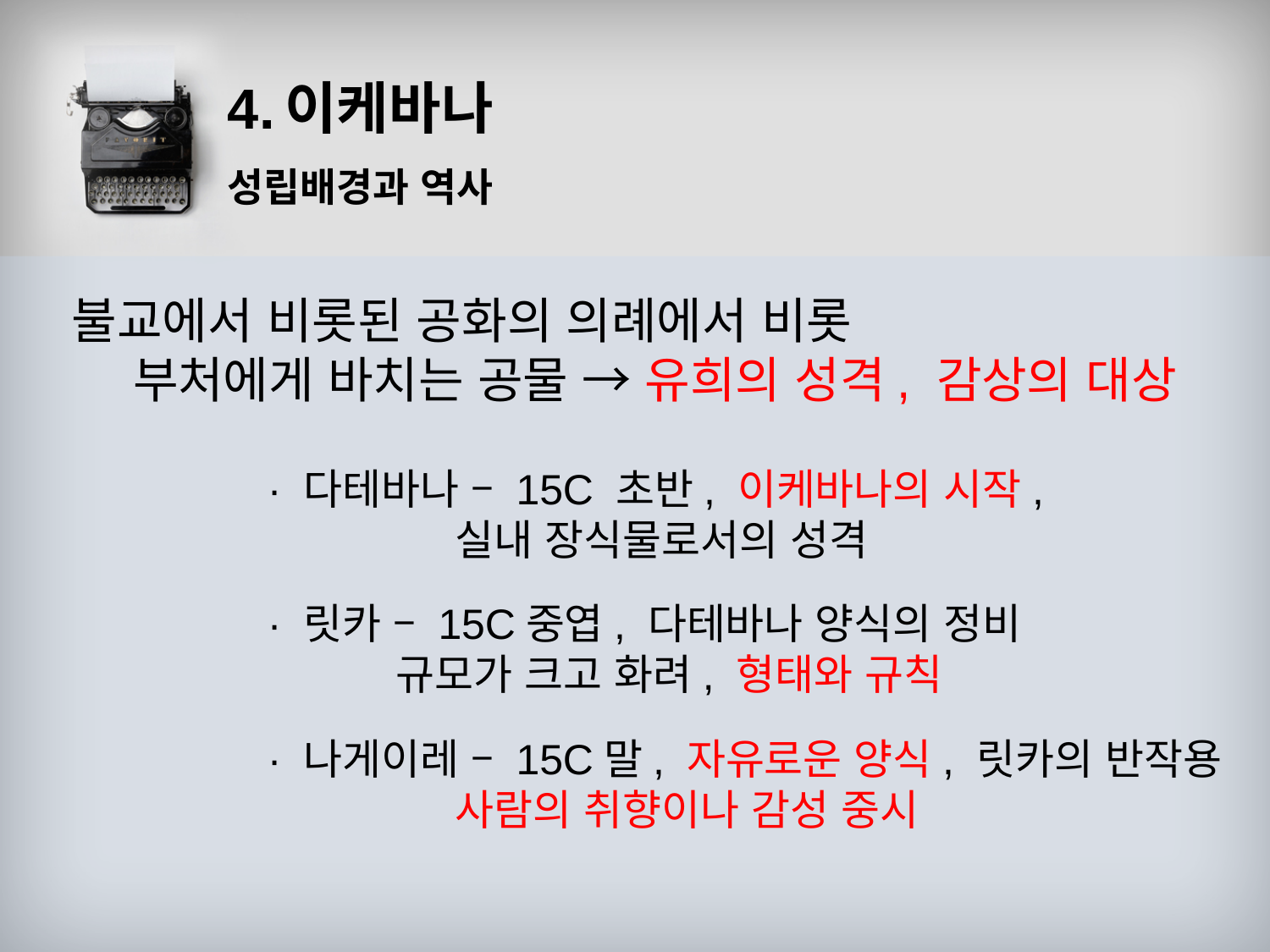

# 4.이케바나
성립배경과 역사

불교에서 비롯된 공화의 의례에서 비롯
부처에게 바치는 공물 → 유희의 성격, 감상의 대상
· 다테바나 – 15C 초반, 이케바나의 시작,
               실내 장식물로서의 성격
· 릿카 – 15C중엽, 다테바나 양식의 정비
          규모가 크고 화려, 형태와 규칙
· 나게이레 – 15C말, 자유로운 양식, 릿카의 반작용
               사람의 취향이나 감성 중시